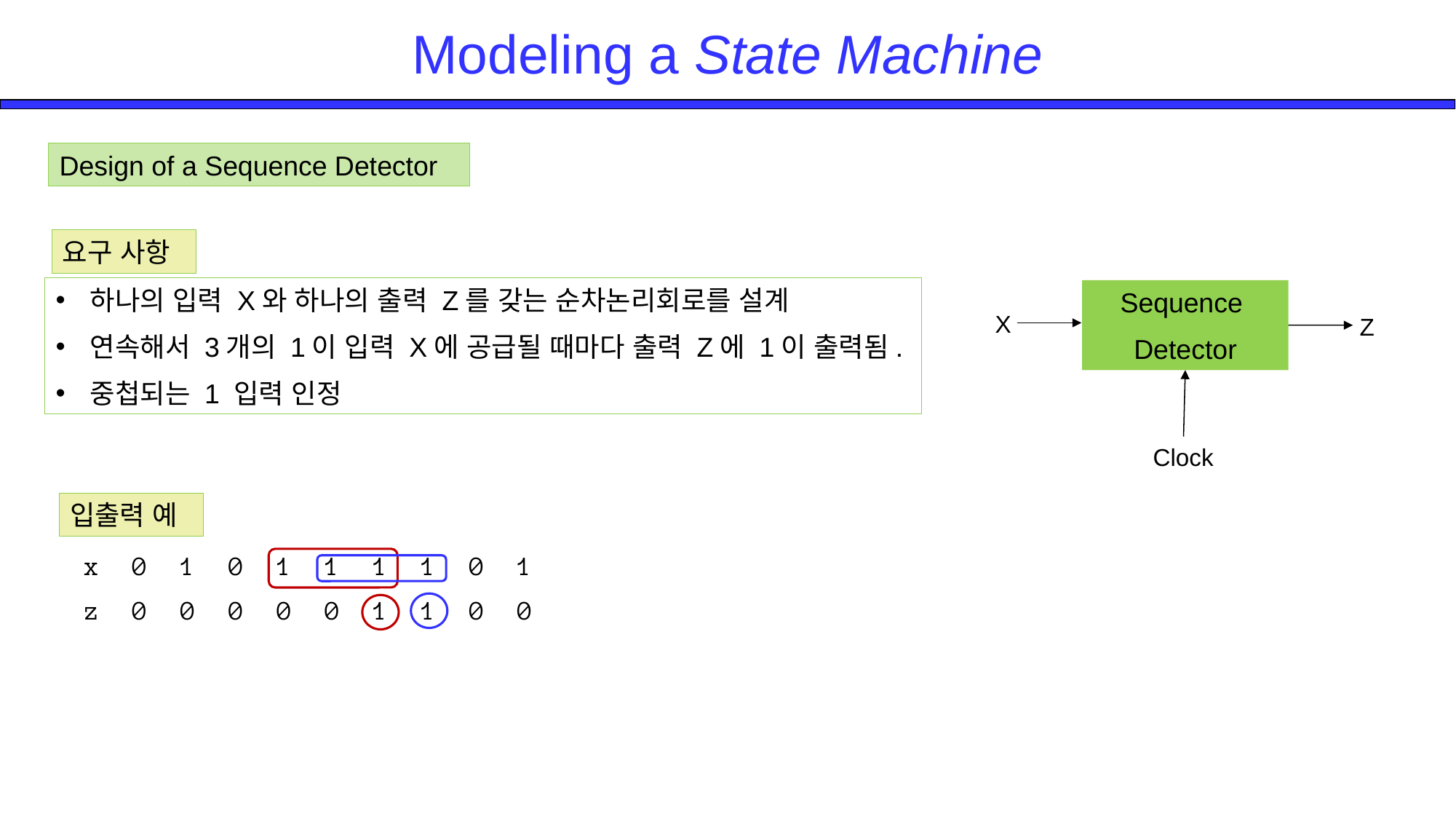

# Modeling a State Machine
Design of a Sequence Detector
요구 사항
하나의 입력 X와 하나의 출력 Z를 갖는 순차논리회로를 설계
연속해서 3개의 1이 입력 X에 공급될 때마다 출력 Z에 1이 출력됨.
중첩되는 1 입력 인정
Sequence
Detector
X
Z
Clock
입출력 예
| x | 0 | 1 | 0 | 1 | 1 | 1 | 1 | 0 | 1 |
| --- | --- | --- | --- | --- | --- | --- | --- | --- | --- |
| z | 0 | 0 | 0 | 0 | 0 | 1 | 1 | 0 | 0 |